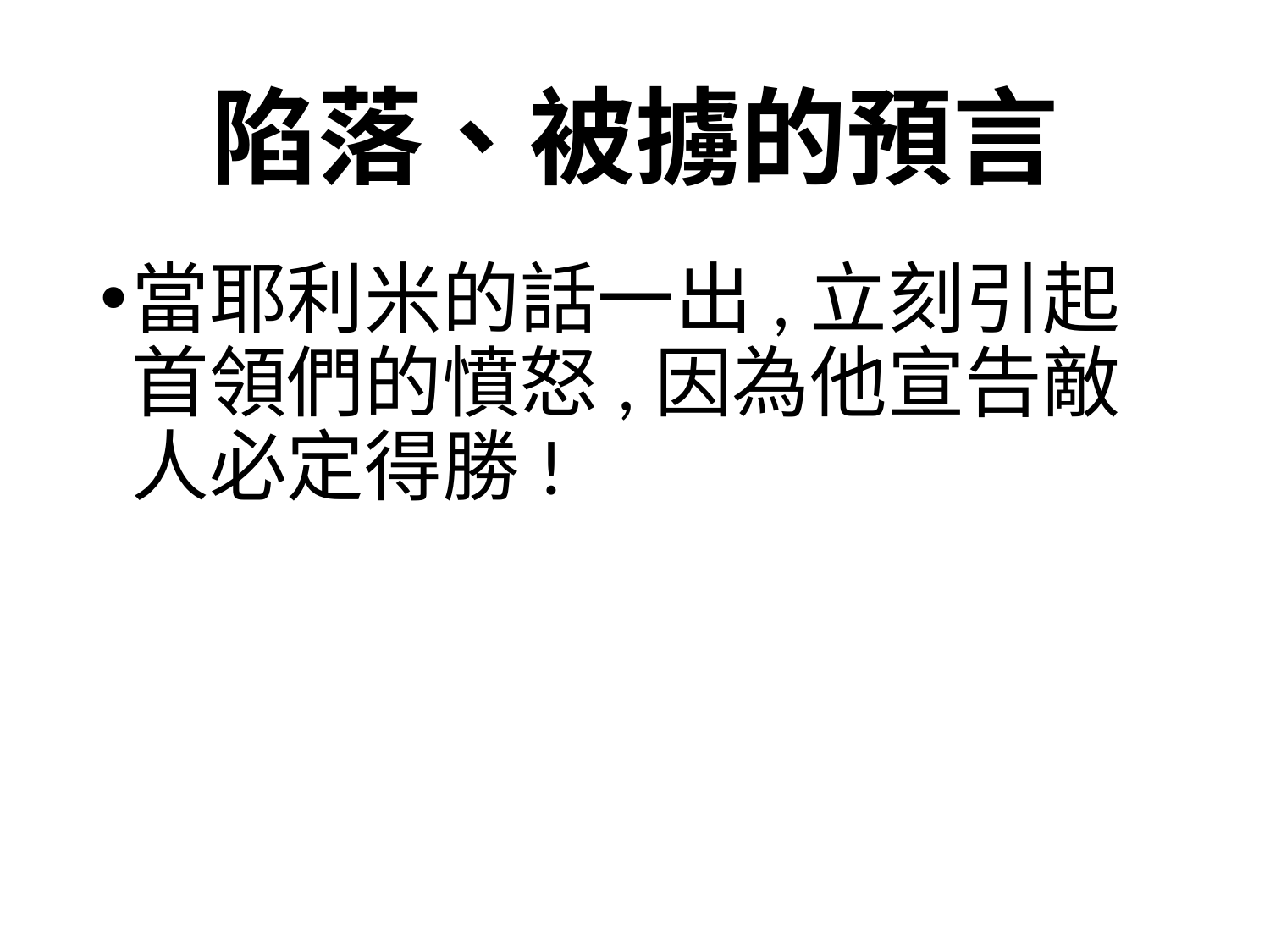

# 陷落、被擄的預言
當耶利米的話一出,立刻引起首領們的憤怒,因為他宣告敵人必定得勝!